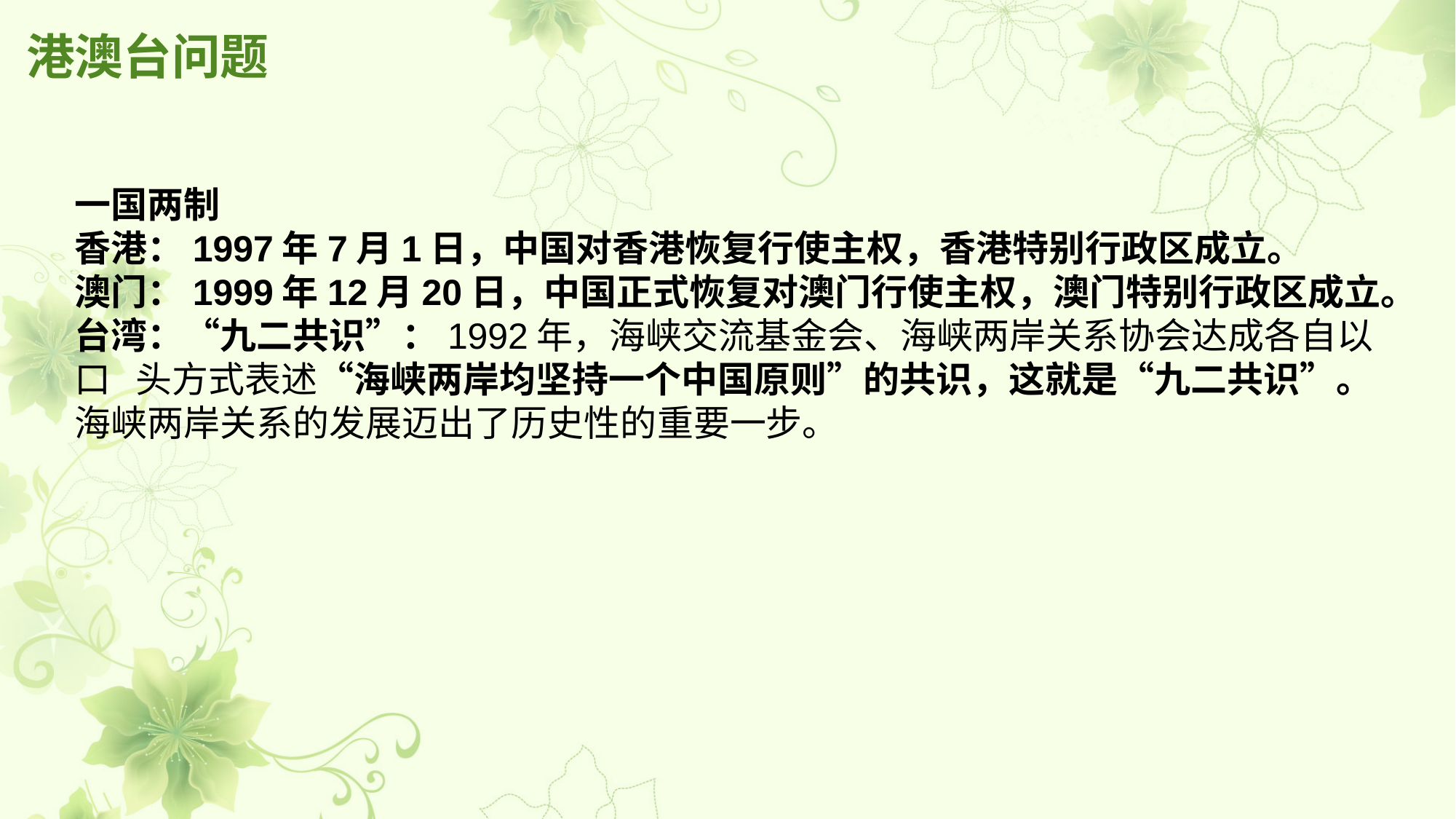

# 港澳台问题
一国两制
香港：1997年7月1日，中国对香港恢复行使主权，香港特别行政区成立。
澳门：1999年12月20日，中国正式恢复对澳门行使主权，澳门特别行政区成立。
台湾：“九二共识”：1992年，海峡交流基金会、海峡两岸关系协会达成各自以口   头方式表述“海峡两岸均坚持一个中国原则”的共识，这就是“九二共识”。海峡两岸关系的发展迈出了历史性的重要一步。